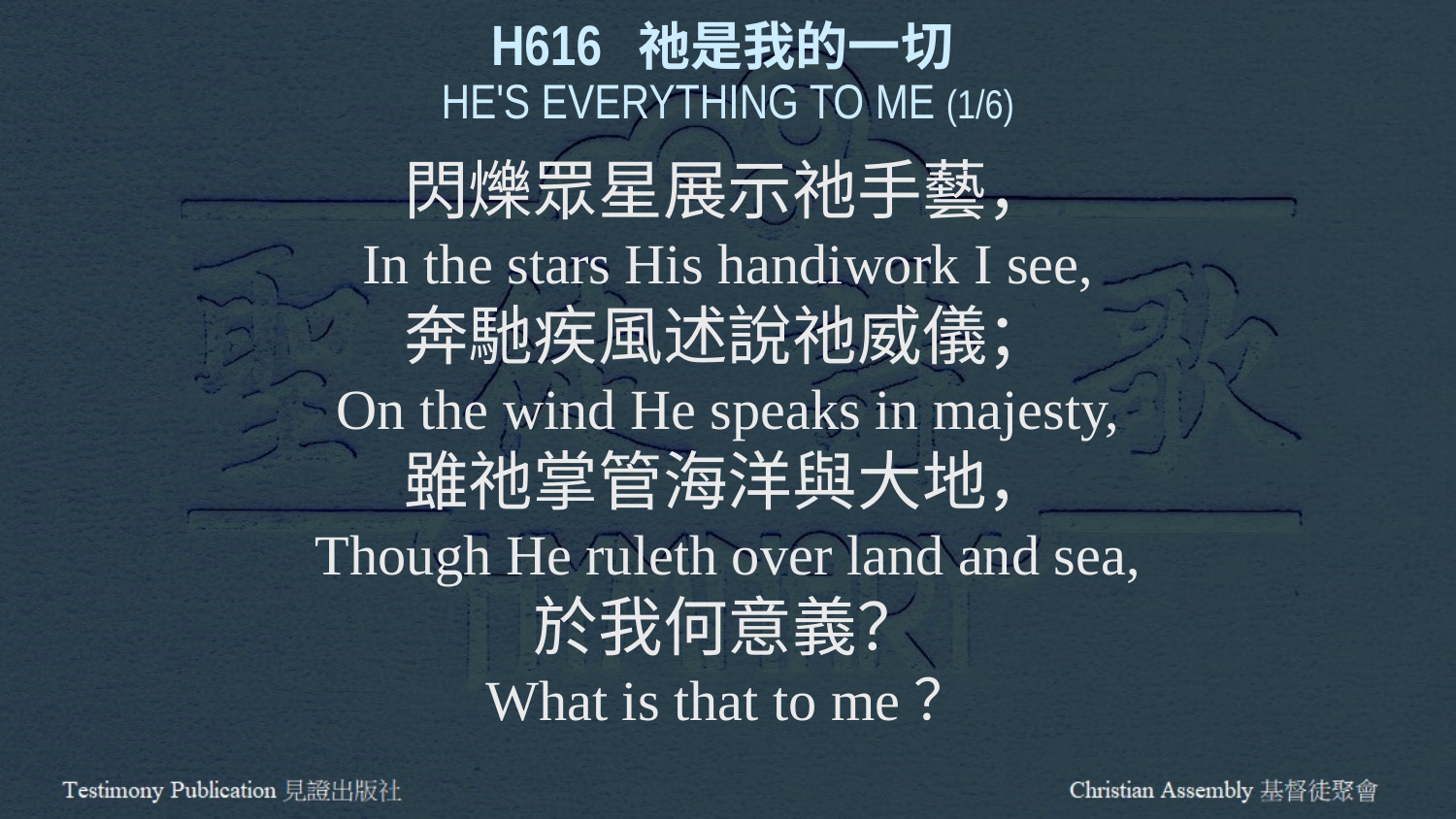

H616  祂是我的一切
HE'S EVERYTHING TO ME (1/6)
閃爍眾星展示祂手藝，
In the stars His handiwork I see,
奔馳疾風述說祂威儀；
On the wind He speaks in majesty,
雖祂掌管海洋與大地，
Though He ruleth over land and sea,
於我何意義？
What is that to me？